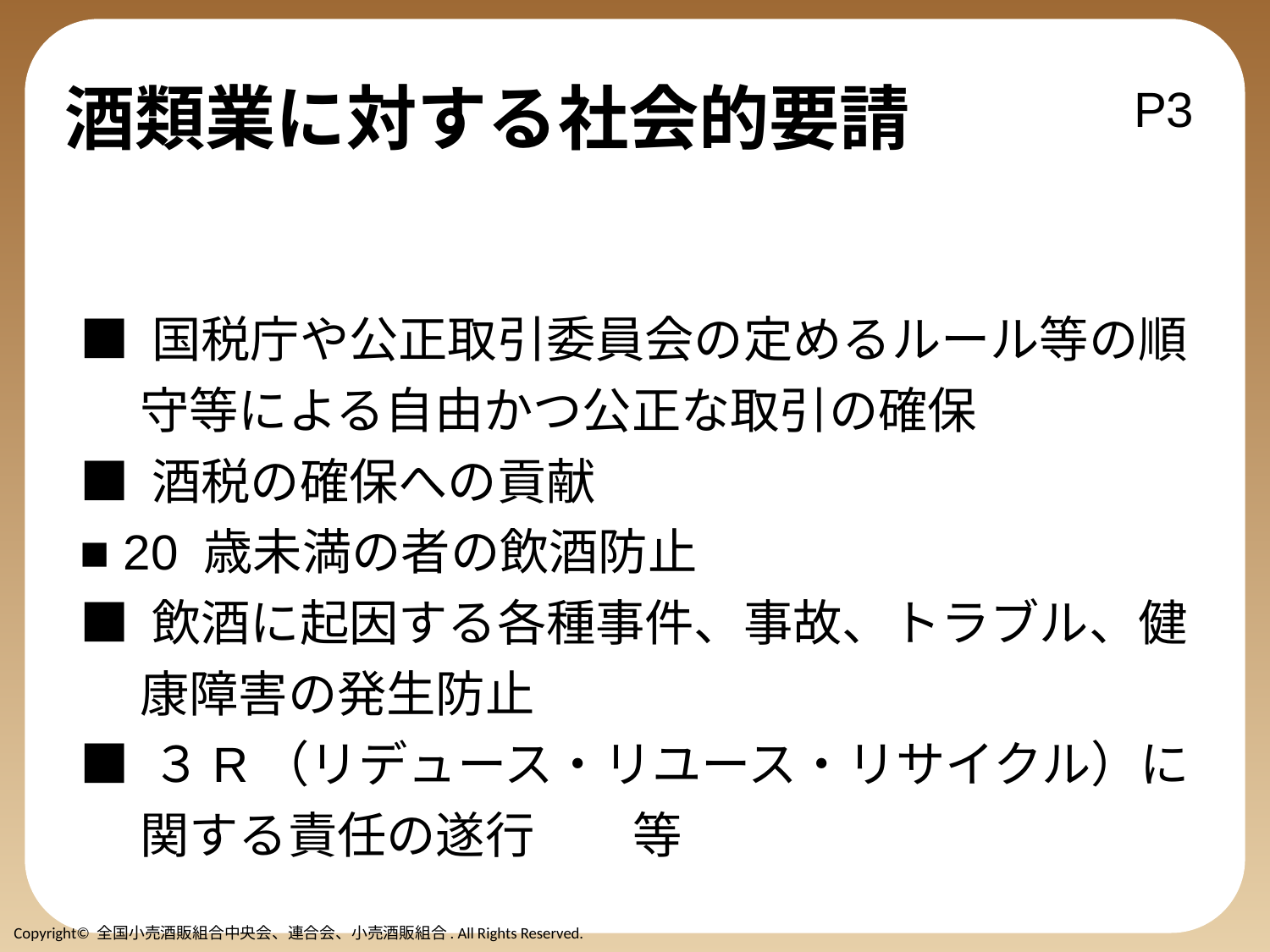

# 酒類業に対する社会的要請
P3

■ 国税庁や公正取引委員会の定めるルール等の順
　 守等による自由かつ公正な取引の確保
■ 酒税の確保への貢献
■ 20 歳未満の者の飲酒防止
■ 飲酒に起因する各種事件、事故、トラブル、健
　 康障害の発生防止
■ ３R（リデュース・リユース・リサイクル）に
　 関する責任の遂行　　等
Copyright© 全国小売酒販組合中央会、連合会、小売酒販組合. All Rights Reserved.